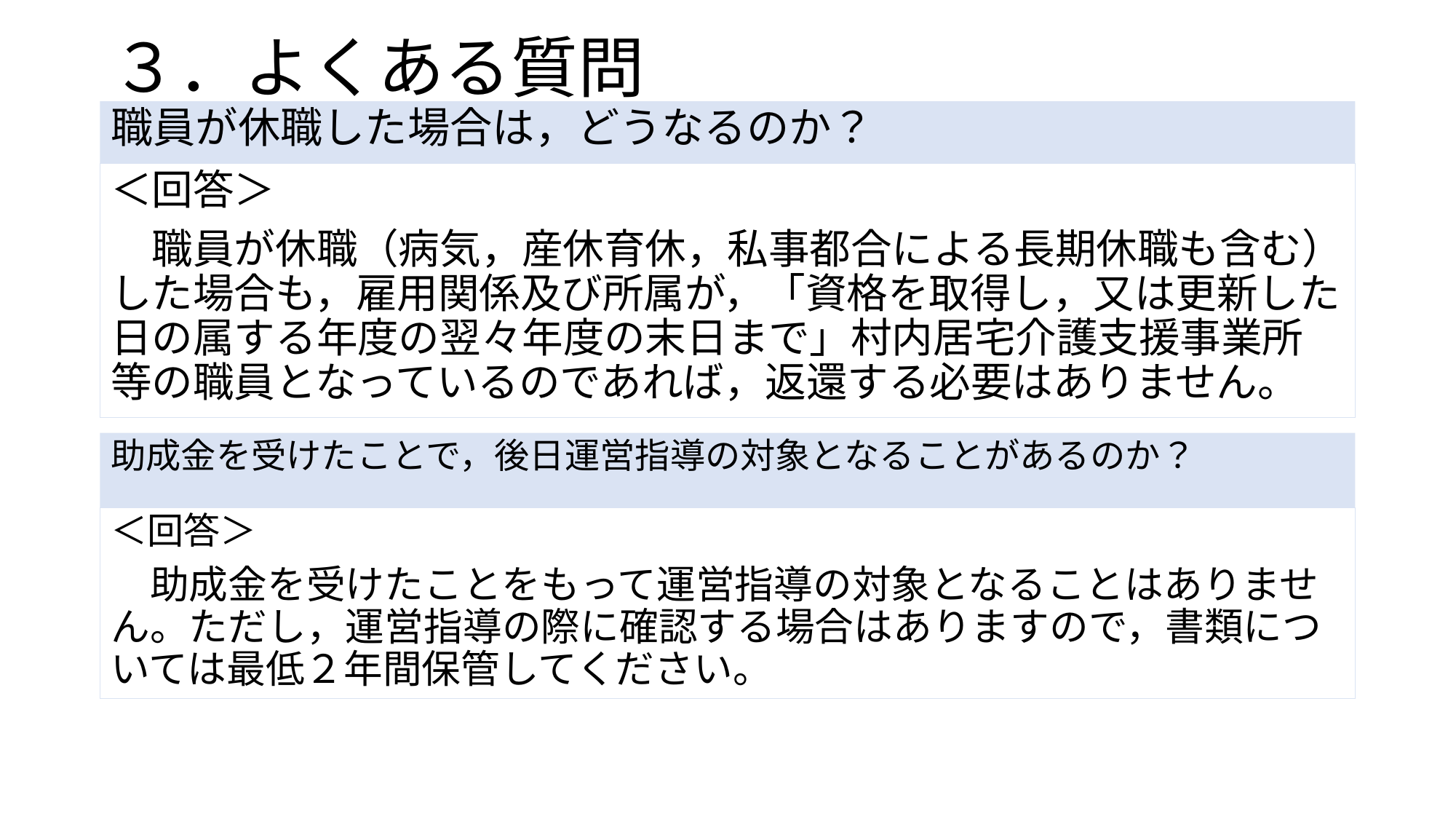

# ３．よくある質問
職員が休職した場合は，どうなるのか？
＜回答＞
　職員が休職（病気，産休育休，私事都合による長期休職も含む）した場合も，雇用関係及び所属が，「資格を取得し，又は更新した日の属する年度の翌々年度の末日まで」村内居宅介護支援事業所等の職員となっているのであれば，返還する必要はありません。
助成金を受けたことで，後日運営指導の対象となることがあるのか？
＜回答＞
　助成金を受けたことをもって運営指導の対象となることはありません。ただし，運営指導の際に確認する場合はありますので，書類については最低２年間保管してください。